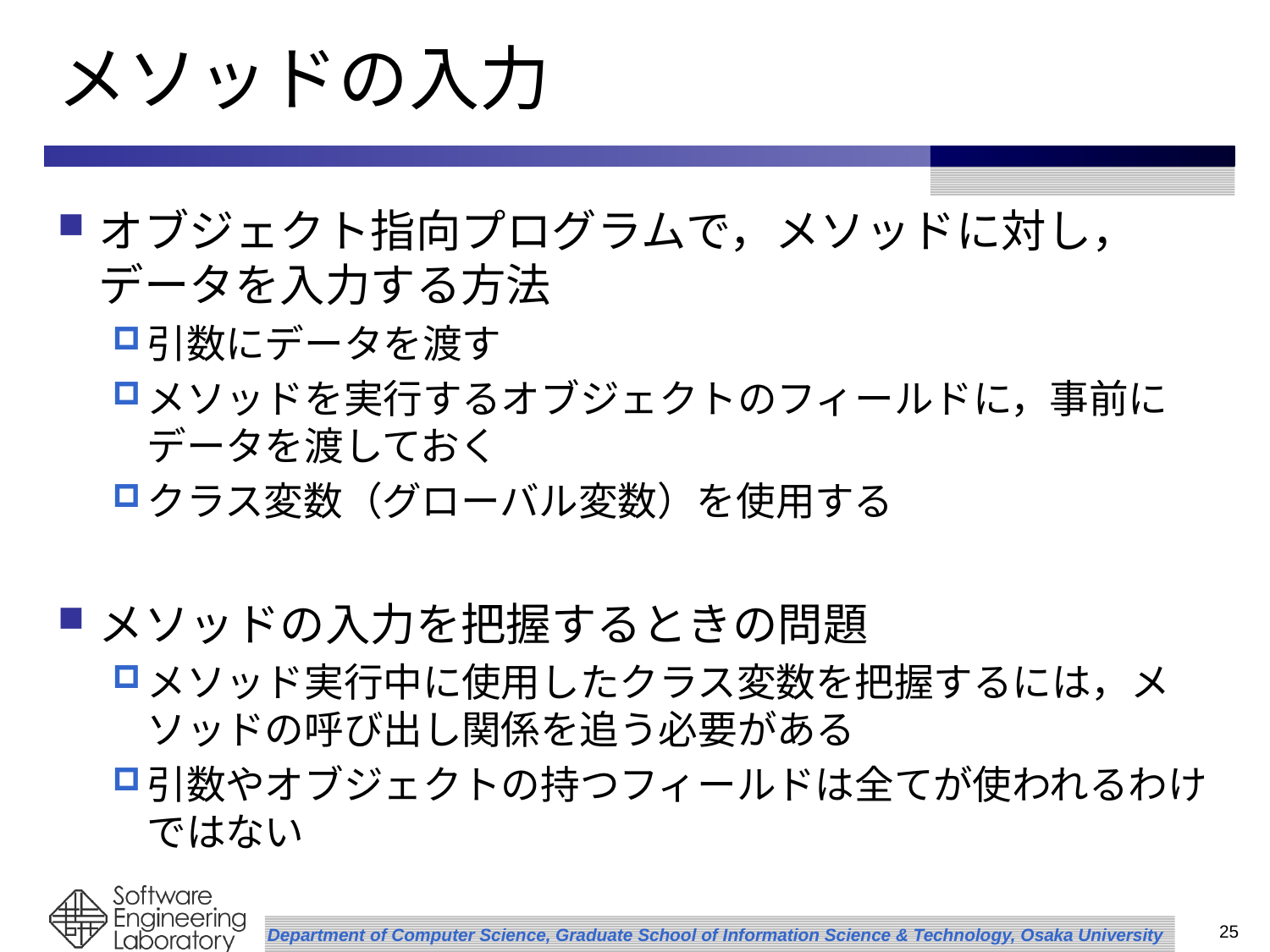

# メソッドの入力
オブジェクト指向プログラムで，メソッドに対し，データを入力する方法
引数にデータを渡す
メソッドを実行するオブジェクトのフィールドに，事前にデータを渡しておく
クラス変数（グローバル変数）を使用する

メソッドの入力を把握するときの問題
メソッド実行中に使用したクラス変数を把握するには，メソッドの呼び出し関係を追う必要がある
引数やオブジェクトの持つフィールドは全てが使われるわけではない

25